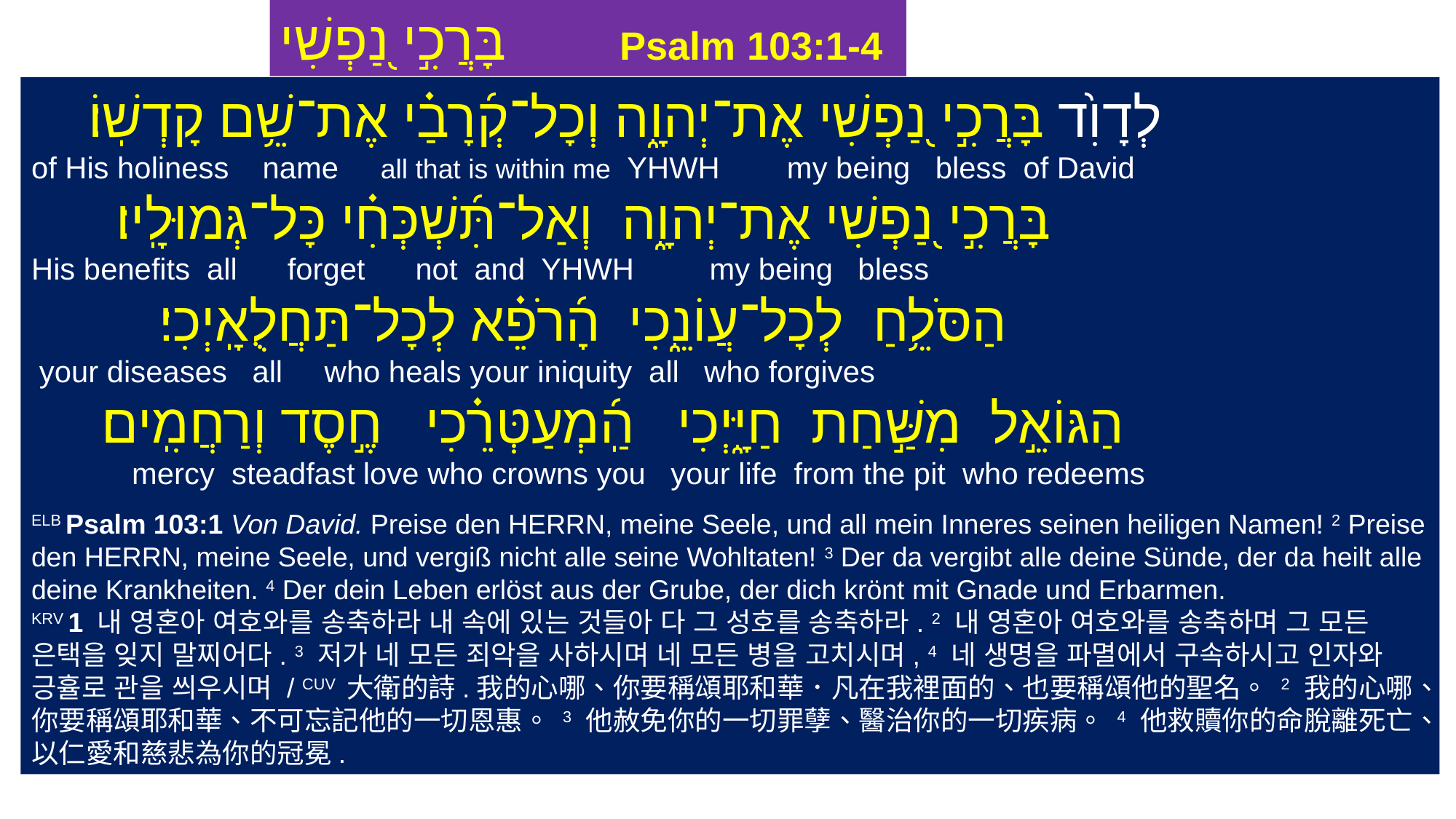

בָּרֲכִ֣י נַ֭פְשִׁי        Psalm 103:1-4
‎לְדָוִ֙ד בָּרֲכִ֣י נַ֭פְשִׁי אֶת־יְהוָ֑ה וְכָל־קְ֜רָבַ֗י אֶת־שֵׁ֥ם קָדְשֽׁוֹ׃
of His holiness    name     all that is within me  YHWH        my being   bless  of David
בָּרֲכִ֣י נַ֭פְשִׁי אֶת־יְהוָ֑ה  וְאַל־תִּ֜שְׁכְּחִ֗י כָּל־גְּמוּלָֽיו׃
          His benefits  all      forget      not  and  YHWH         my being   bless
 הַסֹּלֵ֥חַ  לְכָל־עֲוֹנֵ֑כִי  הָ֜רֹפֵ֗א לְכָל־תַּחֲלֻאָֽיְכִי׃
                 your diseases   all     who heals your iniquity  all   who forgives
         ‎הַגּוֹאֵ֣ל  מִשַּׁ֣חַת  חַיָּ֑יְכִי   הַֽ֜מְעַטְּרֵ֗כִי   חֶ֣סֶד וְרַחֲמִֽים׃
            mercy  steadfast love who crowns you   your life  from the pit  who redeems

ELB Psalm 103:1 Von David. Preise den HERRN, meine Seele, und all mein Inneres seinen heiligen Namen! 2 Preise den HERRN, meine Seele, und vergiß nicht alle seine Wohltaten! 3 Der da vergibt alle deine Sünde, der da heilt alle deine Krankheiten. 4 Der dein Leben erlöst aus der Grube, der dich krönt mit Gnade und Erbarmen.
KRV 1 내 영혼아 여호와를 송축하라 내 속에 있는 것들아 다 그 성호를 송축하라. 2 내 영혼아 여호와를 송축하며 그 모든 은택을 잊지 말찌어다. 3 저가 네 모든 죄악을 사하시며 네 모든 병을 고치시며, 4 네 생명을 파멸에서 구속하시고 인자와 긍휼로 관을 씌우시며 / CUV 大衛的詩.我的心哪、你要稱頌耶和華．凡在我裡面的、也要稱頌他的聖名。 2 我的心哪、你要稱頌耶和華、不可忘記他的一切恩惠。 3 他赦免你的一切罪孽、醫治你的一切疾病。 4 他救贖你的命脫離死亡、以仁愛和慈悲為你的冠冕.